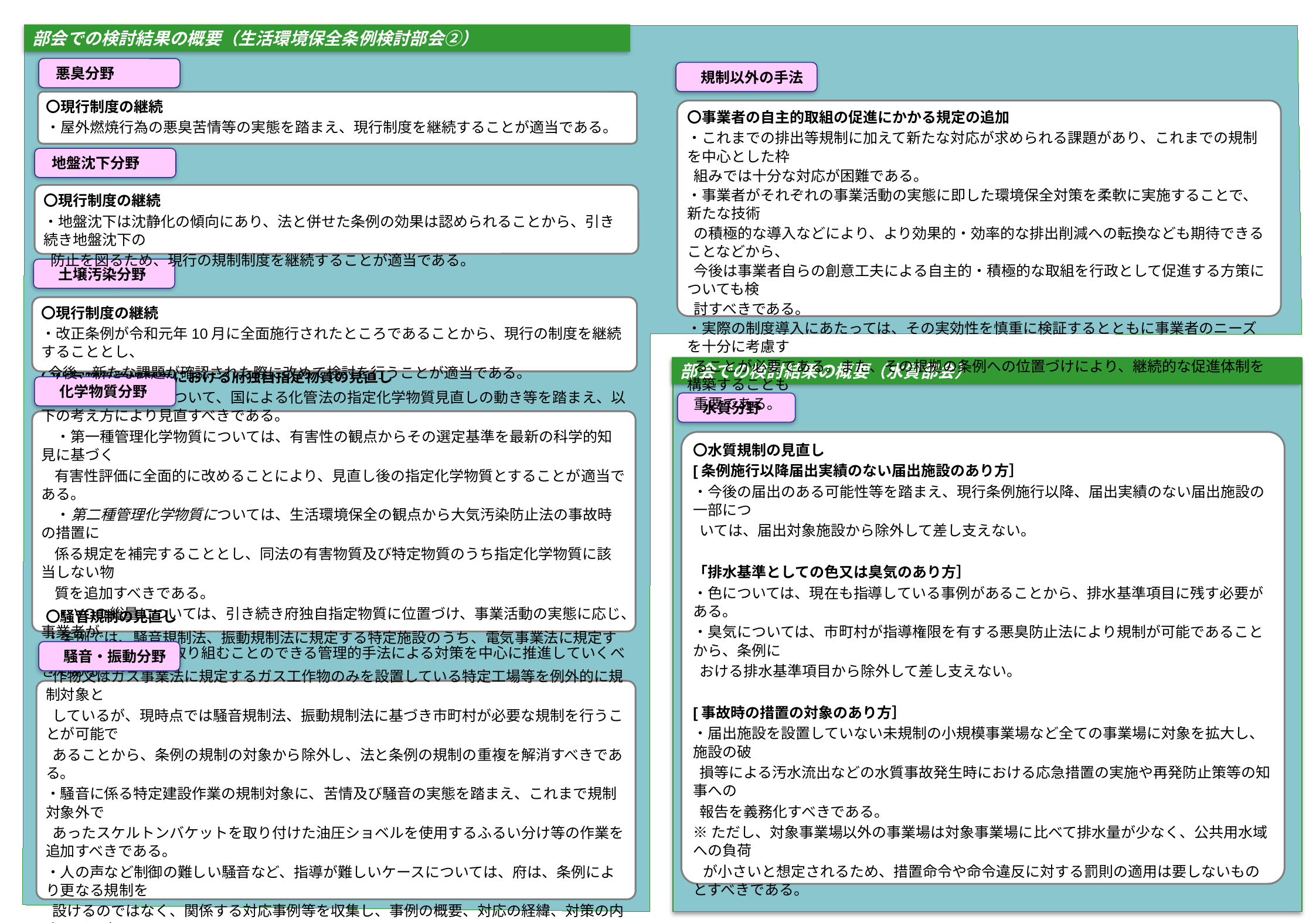

部会での検討結果の概要（生活環境保全条例検討部会②）

 悪臭分野
　規制以外の手法
〇現行制度の継続
・屋外燃焼行為の悪臭苦情等の実態を踏まえ、現行制度を継続することが適当である。
〇事業者の自主的取組の促進にかかる規定の追加
・これまでの排出等規制に加えて新たな対応が求められる課題があり、これまでの規制を中心とした枠
 組みでは十分な対応が困難である。
・事業者がそれぞれの事業活動の実態に即した環境保全対策を柔軟に実施することで、新たな技術
 の積極的な導入などにより、より効果的・効率的な排出削減への転換なども期待できることなどから、
 今後は事業者自らの創意工夫による自主的・積極的な取組を行政として促進する方策についても検
 討すべきである。
・実際の制度導入にあたっては、その実効性を慎重に検証するとともに事業者のニーズを十分に考慮す
 ることが必要である。また、その根拠の条例への位置づけにより、継続的な促進体制を構築することも
 重要である。
 地盤沈下分野
〇現行制度の継続
・地盤沈下は沈静化の傾向にあり、法と併せた条例の効果は認められることから、引き続き地盤沈下の
 防止を図るため、現行の規制制度を継続することが適当である。
　土壌汚染分野
〇現行制度の継続
・改正条例が令和元年10月に全面施行されたところであることから、現行の制度を継続することとし、
 今後、新たな課題が確認された際に改めて検討を行うことが適当である。
部会での検討結果の概要（水質部会）

　化学物質分野
　水質分野
〇化学物質管理制度における府独自指定物質の見直し
　府独自指定物質について、国による化管法の指定化学物質見直しの動き等を踏まえ、以下の考え方により見直すべきである。
　・第一種管理化学物質については、有害性の観点からその選定基準を最新の科学的知見に基づく
   有害性評価に全面的に改めることにより、見直し後の指定化学物質とすることが適当である。
　・第二種管理化学物質については、生活環境保全の観点から大気汚染防止法の事故時の措置に
   係る規定を補完することとし、同法の有害物質及び特定物質のうち指定化学物質に該当しない物
   質を追加すべきである。
　・VOC総量については、引き続き府独自指定物質に位置づけ、事業活動の実態に応じ、事業者が
   自主的かつ柔軟に取り組むことのできる管理的手法による対策を中心に推進していくべきである。
〇水質規制の見直し
[条例施行以降届出実績のない届出施設のあり方］
・今後の届出のある可能性等を踏まえ、現行条例施行以降、届出実績のない届出施設の一部につ
 いては、届出対象施設から除外して差し支えない。

「排水基準としての色又は臭気のあり方］
・色については、現在も指導している事例があることから、排水基準項目に残す必要がある。
・臭気については、市町村が指導権限を有する悪臭防止法により規制が可能であることから、条例に
 おける排水基準項目から除外して差し支えない。

[事故時の措置の対象のあり方］
・届出施設を設置していない未規制の小規模事業場など全ての事業場に対象を拡大し、施設の破
 損等による汚水流出などの水質事故発生時における応急措置の実施や再発防止策等の知事への
 報告を義務化すべきである。
※ただし、対象事業場以外の事業場は対象事業場に比べて排水量が少なく、公共用水域への負荷
  が小さいと想定されるため、措置命令や命令違反に対する罰則の適用は要しないものとすべきである。

[条例における総量削減指導の規定のあり方］
・条例におけるCOD、窒素、りんの総量削減指導の規定については、平成13年の水濁法改正により、
 水質総量削減制度による同等の措置が可能となったため、削除して差し支えない。
　騒音・振動分野
〇騒音規制の見直し
・条例では、騒音規制法、振動規制法に規定する特定施設のうち、電気事業法に規定する電気工
 作物又はガス事業法に規定するガス工作物のみを設置している特定工場等を例外的に規制対象と
 しているが、現時点では騒音規制法、振動規制法に基づき市町村が必要な規制を行うことが可能で
 あることから、条例の規制の対象から除外し、法と条例の規制の重複を解消すべきである。
・騒音に係る特定建設作業の規制対象に、苦情及び騒音の実態を踏まえ、これまで規制対象外で
 あったスケルトンバケットを取り付けた油圧ショベルを使用するふるい分け等の作業を追加すべきである。
・人の声など制御の難しい騒音など、指導が難しいケースについては、府は、条例により更なる規制を
 設けるのではなく、関係する対応事例等を収集し、事例の概要、対応の経緯、対策の内容など、市
 町村が対応する際に参考としやすい形に整理した上で、市町村と共有できるようにすべきである。